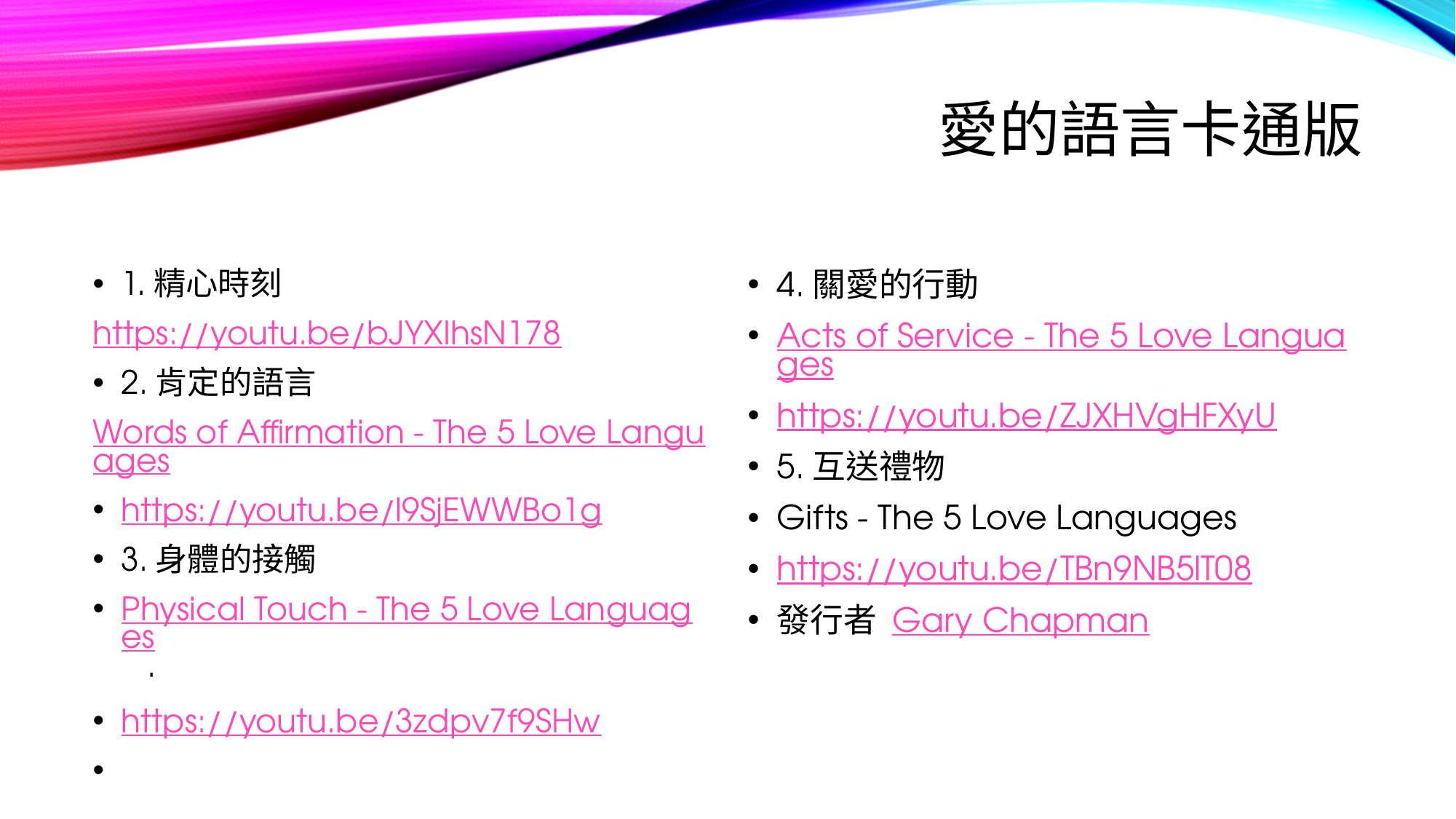

# 愛的語言卡通版
1.精心時刻
https://youtu.be/bJYXIhsN178
2.肯定的語言
Words of Affirmation - The 5 Love Languages
https://youtu.be/l9SjEWWBo1g
3.身體的接觸
Physical Touch - The 5 Love Languages   ·
https://youtu.be/3zdpv7f9SHw

4.關愛的行動
Acts of Service - The 5 Love Languages
https://youtu.be/ZJXHVgHFXyU
5.互送禮物
Gifts - The 5 Love Languages
https://youtu.be/TBn9NB5lT08
發行者 Gary Chapman